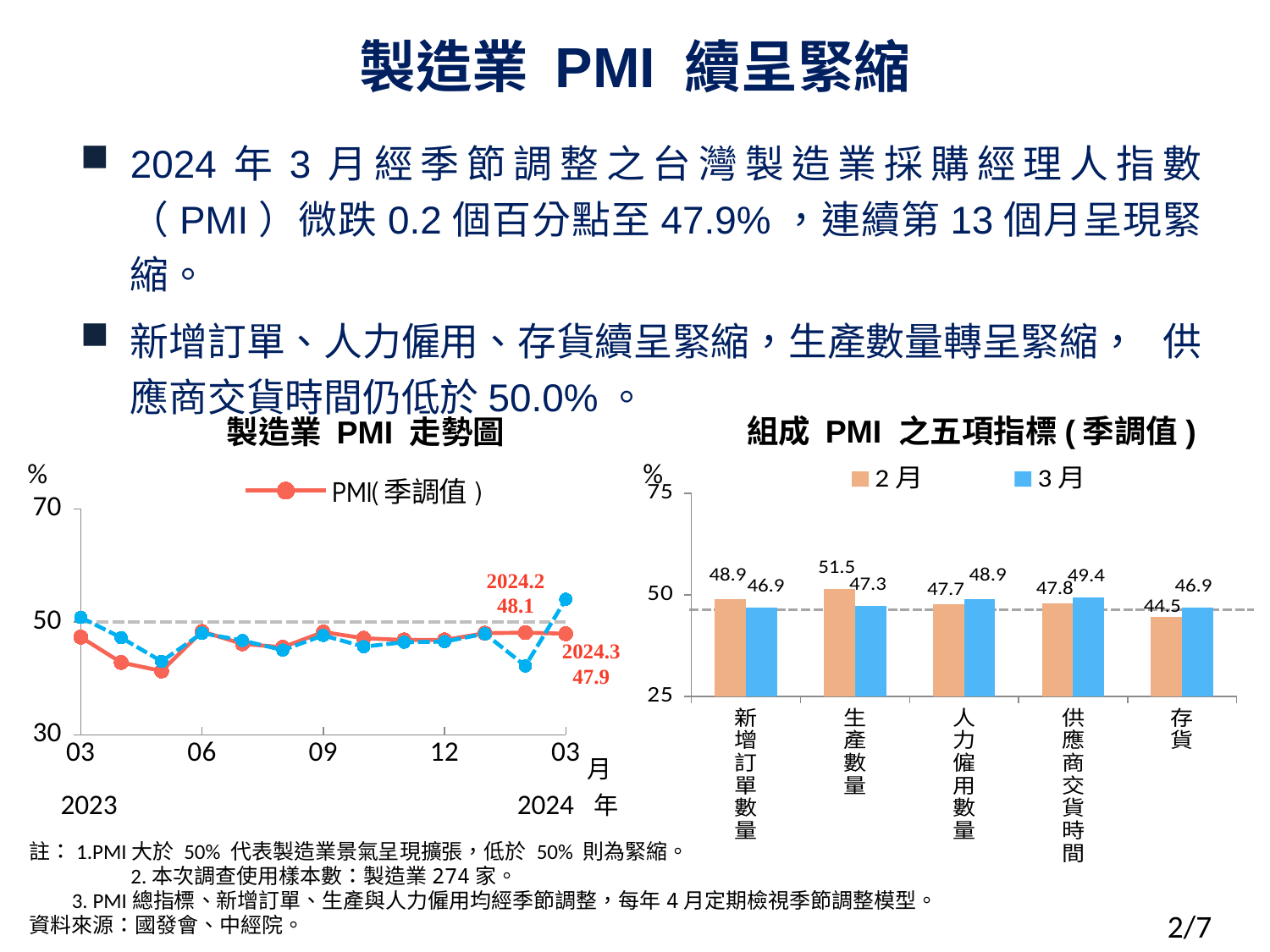

# 製造業 PMI 續呈緊縮
2024年3月經季節調整之台灣製造業採購經理人指數（PMI）微跌0.2個百分點至47.9%，連續第13個月呈現緊縮。
新增訂單、人力僱用、存貨續呈緊縮，生產數量轉呈緊縮，   供應商交貨時間仍低於50.0%。
組成 PMI 之五項指標(季調值)
製造業 PMI 走勢圖
%
%

### Chart

| Category | 2月 | 3月 |
|---|---|---|
| 新增訂單數量 | 48.9 | 46.9 |
| 生產數量 | 51.5 | 47.3 |
| 人力僱用數量 | 47.7 | 48.9 |
| 供應商交貨時間 | 47.8 | 49.4 |
| 存貨 | 44.5 | 46.9 |

### Chart

| Category | PMI(季調值) |  | PMI(原始值) |
|---|---|---|---|
| 44986 | 47.3 | 50.0 | 50.8 |
| 45017 | 42.8 | 50.0 | 47.2 |
| 45047 | 41.3 | 50.0 | 43.0 |
| 45078 | 48.3 | 50.0 | 48.0 |
| 45108 | 46.1 | 50.0 | 46.7 |
| 45139 | 45.5 | 50.0 | 45.0 |
| 45170 | 48.2 | 50.0 | 47.6 |
| 45200 | 47.1 | 50.0 | 45.6 |
| 45231 | 46.8 | 50.0 | 46.4 |
| 45261 | 46.8 | 50.0 | 46.5 |
| 45292 | 48.0 | 50.0 | 47.9 |
| 45323 | 48.1 | 50.0 | 42.2 |
| 45352 | 47.9 | 50.0 | 54.0 |
2024.2
48.1
2024.3
47.9
月
2023                                                               2024  年
註：1.PMI大於 50% 代表製造業景氣呈現擴張，低於 50% 則為緊縮。
        2.本次調查使用樣本數：製造業274家。
3. PMI總指標、新增訂單、生產與人力僱用均經季節調整，每年4月定期檢視季節調整模型。
資料來源：國發會、中經院。